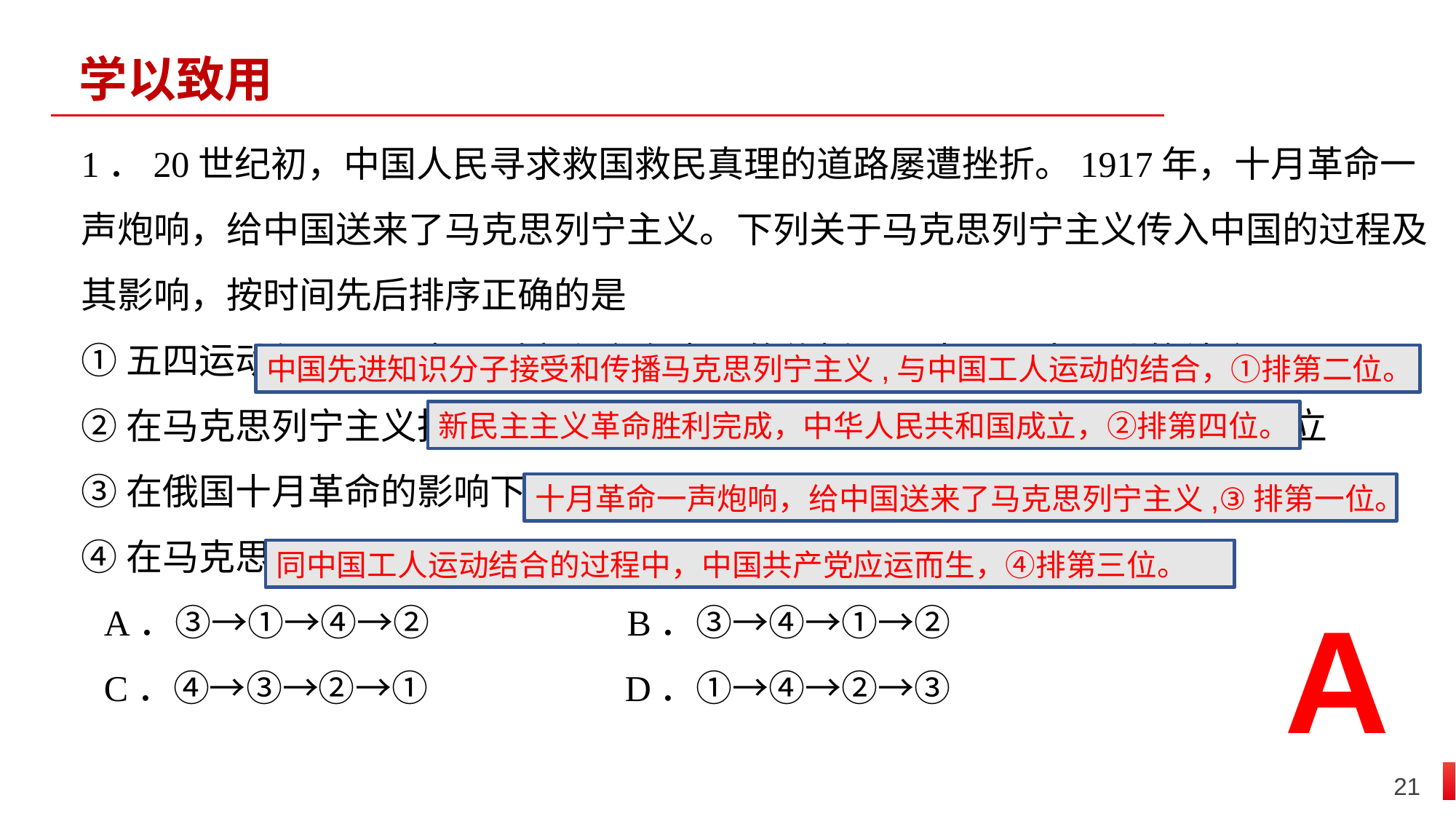

学以致用
1．20世纪初，中国人民寻求救国救民真理的道路屡遭挫折。1917年，十月革命一声炮响，给中国送来了马克思列宁主义。下列关于马克思列宁主义传入中国的过程及其影响，按时间先后排序正确的是
①五四运动促进了马克思列宁主义在中国的传播及与中国工人运动的结合
②在马克思列宁主义指导下，新民主主义革命胜利完成，中华人民共和国成立
③在俄国十月革命的影响下，中国先进知识分子开始接受和传播马克思列宁主义
④在马克思列宁主义同中国工人运动结合的过程中，中国共产党成立
A．③→①→④→②                       B．③→④→①→②
C．④→③→②→①                       D．①→④→②→③
中国先进知识分子接受和传播马克思列宁主义,与中国工人运动的结合，①排第二位。
新民主主义革命胜利完成，中华人民共和国成立，②排第四位。
十月革命一声炮响，给中国送来了马克思列宁主义,③排第一位。
同中国工人运动结合的过程中，中国共产党应运而生，④排第三位。
A